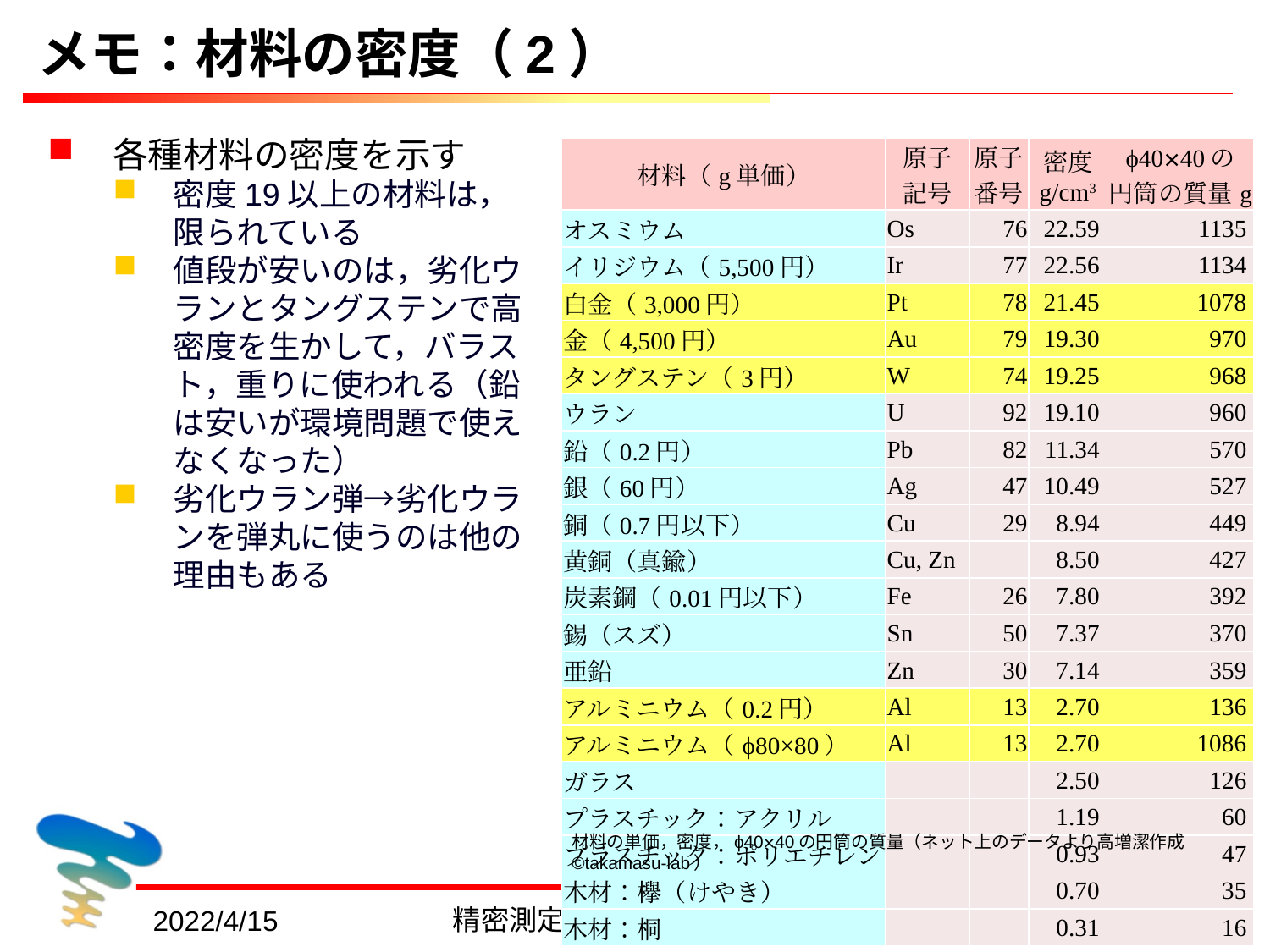

# メモ：材料の密度（2）
各種材料の密度を示す
密度19以上の材料は，限られている
値段が安いのは，劣化ウランとタングステンで高密度を生かして，バラスト，重りに使われる（鉛は安いが環境問題で使えなくなった）
劣化ウラン弾→劣化ウランを弾丸に使うのは他の理由もある
| 材料（g単価） | 原子 記号 | 原子 番号 | 密度 g/cm3 | ϕ40×40の 円筒の質量g |
| --- | --- | --- | --- | --- |
| オスミウム | Os | 76 | 22.59 | 1135 |
| イリジウム（5,500円） | Ir | 77 | 22.56 | 1134 |
| 白金（3,000円） | Pt | 78 | 21.45 | 1078 |
| 金（4,500円） | Au | 79 | 19.30 | 970 |
| タングステン（3円） | W | 74 | 19.25 | 968 |
| ウラン | U | 92 | 19.10 | 960 |
| 鉛（0.2円） | Pb | 82 | 11.34 | 570 |
| 銀（60円） | Ag | 47 | 10.49 | 527 |
| 銅（0.7円以下） | Cu | 29 | 8.94 | 449 |
| 黄銅（真鍮） | Cu, Zn |  | 8.50 | 427 |
| 炭素鋼（0.01円以下） | Fe | 26 | 7.80 | 392 |
| 錫（スズ） | Sn | 50 | 7.37 | 370 |
| 亜鉛 | Zn | 30 | 7.14 | 359 |
| アルミニウム（0.2円） | Al | 13 | 2.70 | 136 |
| アルミニウム（ϕ80×80） | Al | 13 | 2.70 | 1086 |
| ガラス |  |  | 2.50 | 126 |
| プラスチック：アクリル |  |  | 1.19 | 60 |
| プラスチック：ポリエチレン |  |  | 0.93 | 47 |
| 木材：欅（けやき） |  |  | 0.70 | 35 |
| 木材：桐 |  |  | 0.31 | 16 |
材料の単価，密度，ϕ40×40の円筒の質量（ネット上のデータより高増潔作成©takamasu-lab）
精密測定01a：トレーサビリティ
23
2022/4/15